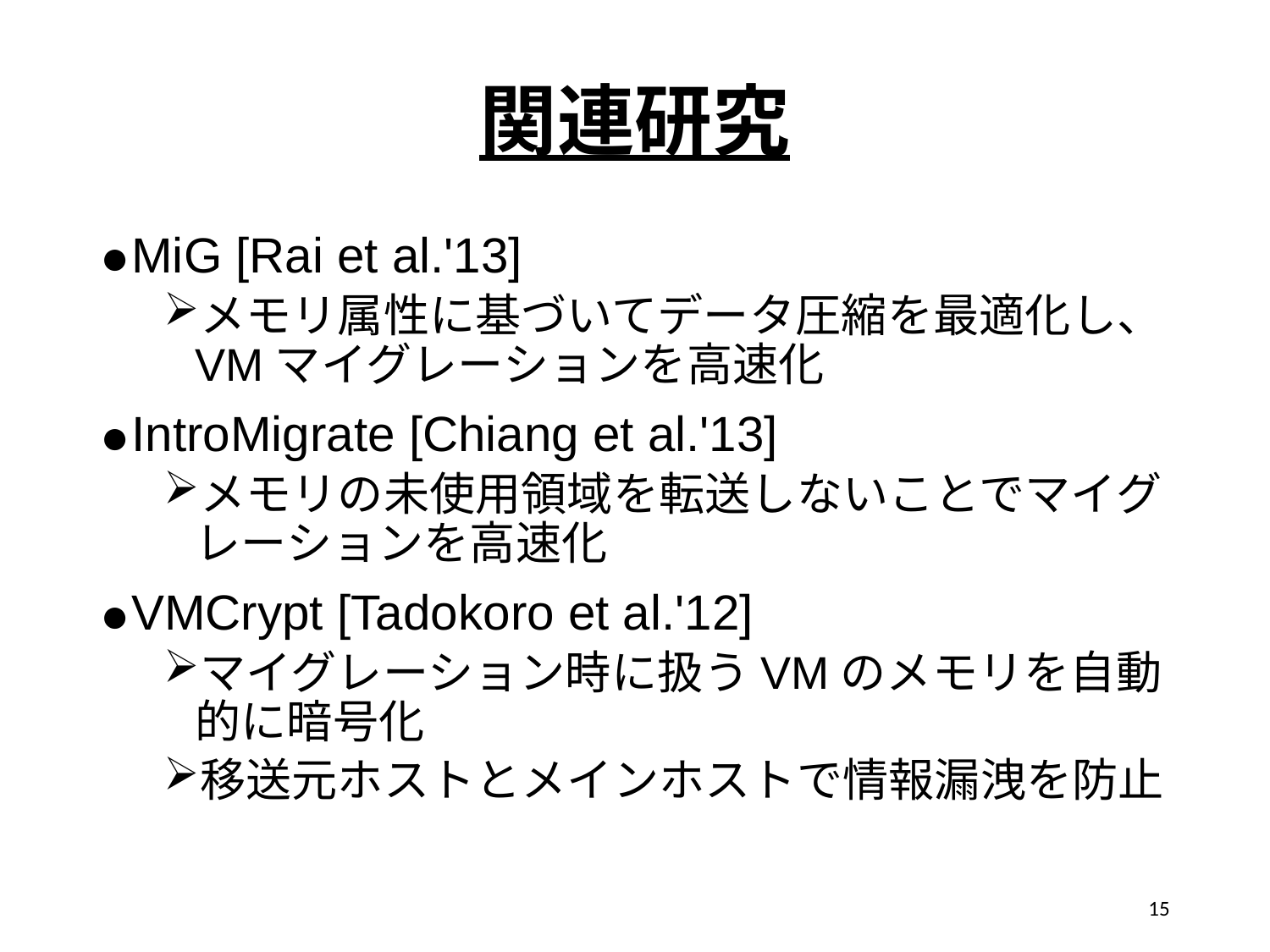

# 関連研究
MiG [Rai et al.'13]
メモリ属性に基づいてデータ圧縮を最適化し、VMマイグレーションを高速化
IntroMigrate [Chiang et al.'13]
メモリの未使用領域を転送しないことでマイグレーションを高速化
VMCrypt [Tadokoro et al.'12]
マイグレーション時に扱うVMのメモリを自動的に暗号化
移送元ホストとメインホストで情報漏洩を防止
15